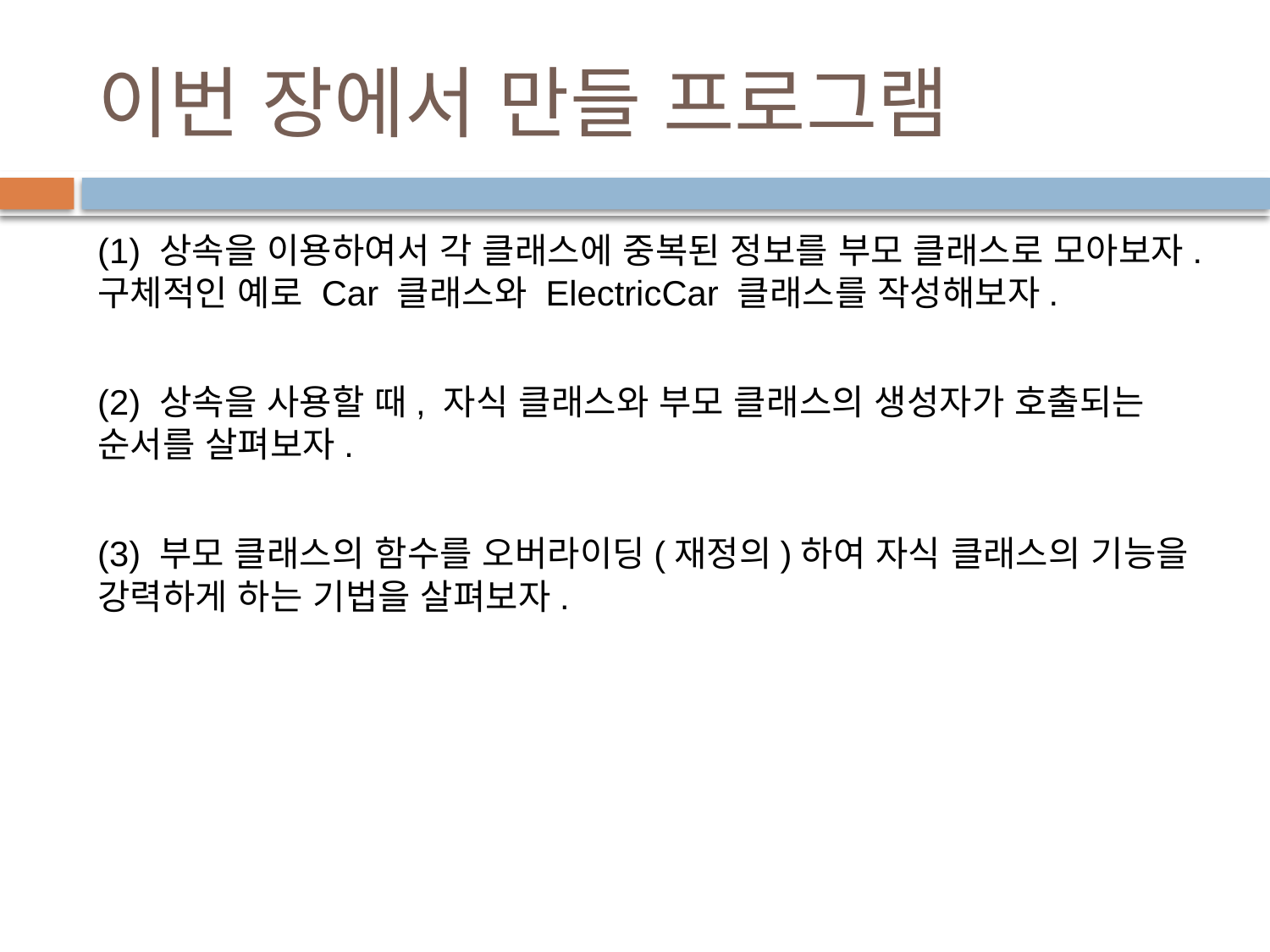

# 이번 장에서 만들 프로그램
(1) 상속을 이용하여서 각 클래스에 중복된 정보를 부모 클래스로 모아보자. 구체적인 예로 Car 클래스와 ElectricCar 클래스를 작성해보자.

(2) 상속을 사용할 때, 자식 클래스와 부모 클래스의 생성자가 호출되는 순서를 살펴보자.

(3) 부모 클래스의 함수를 오버라이딩(재정의)하여 자식 클래스의 기능을 강력하게 하는 기법을 살펴보자.